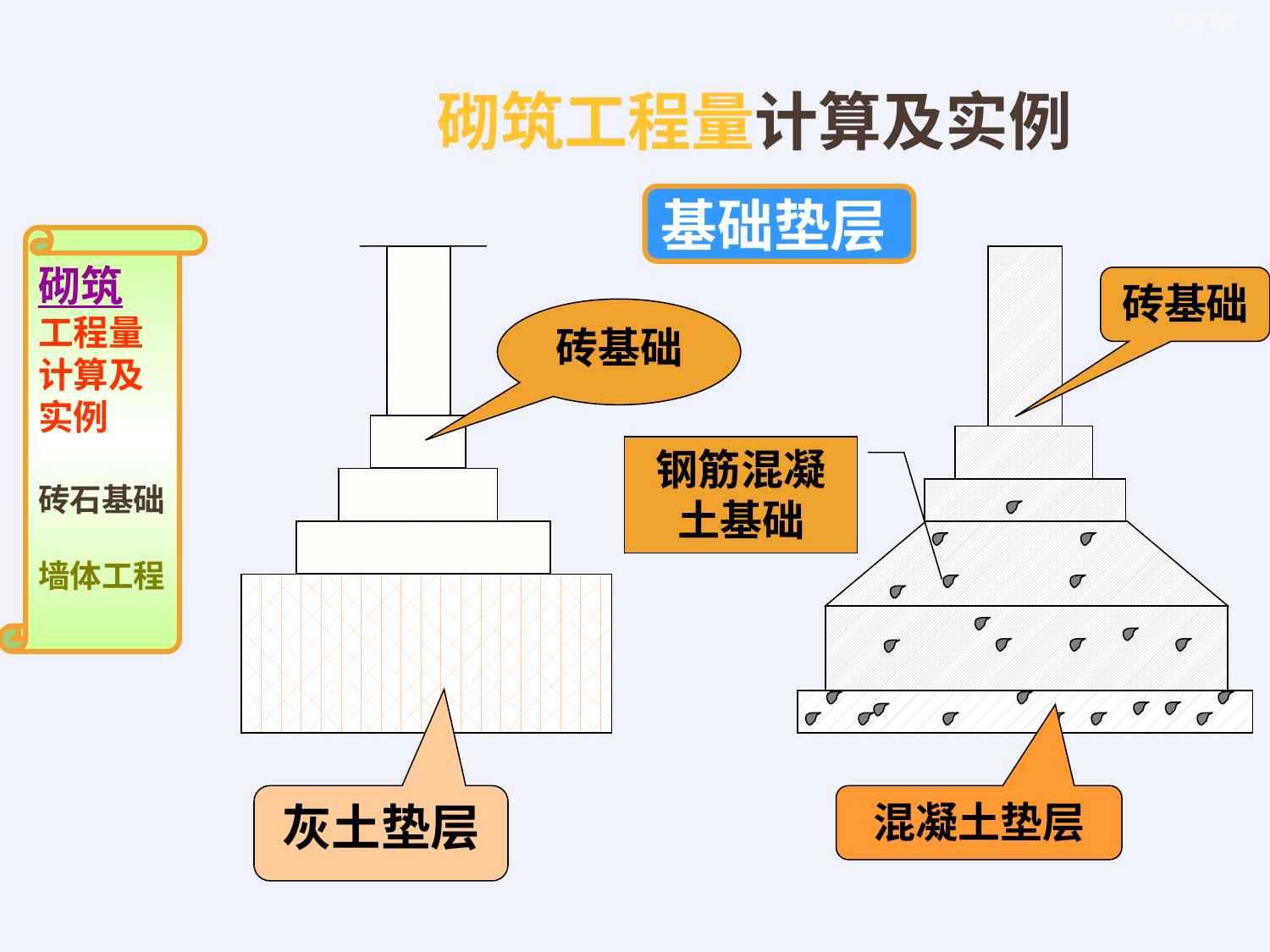

砌筑工程量计算及实例
基础垫层
砌筑
工程量计算及实例

砖石基础

墙体工程

砖基础

灰土垫层

砖基础

钢筋混凝土基础

混凝土垫层
6